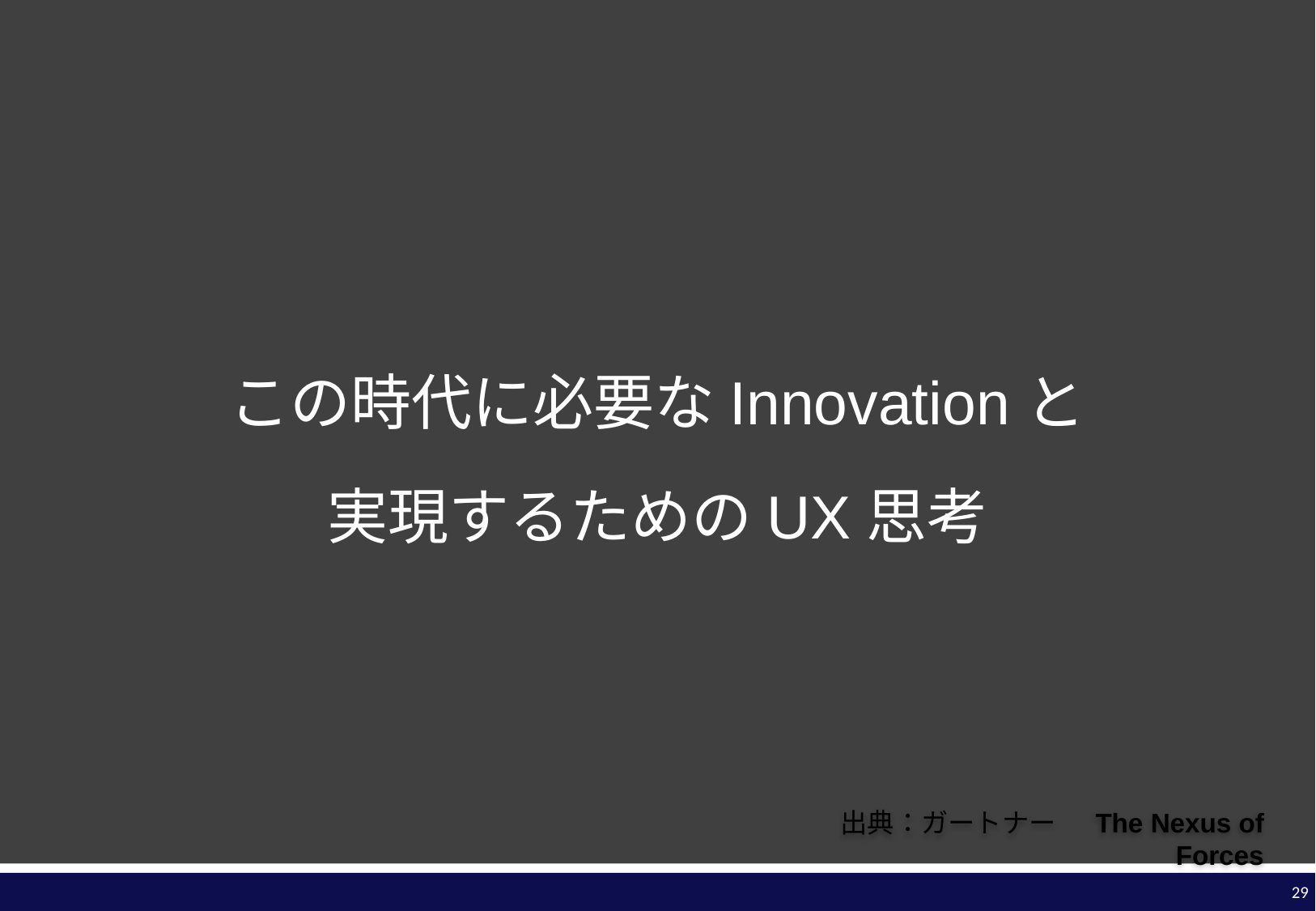

この時代に必要なInnovationと
実現するためのUX思考
出典：ガートナー　 The Nexus of Forces